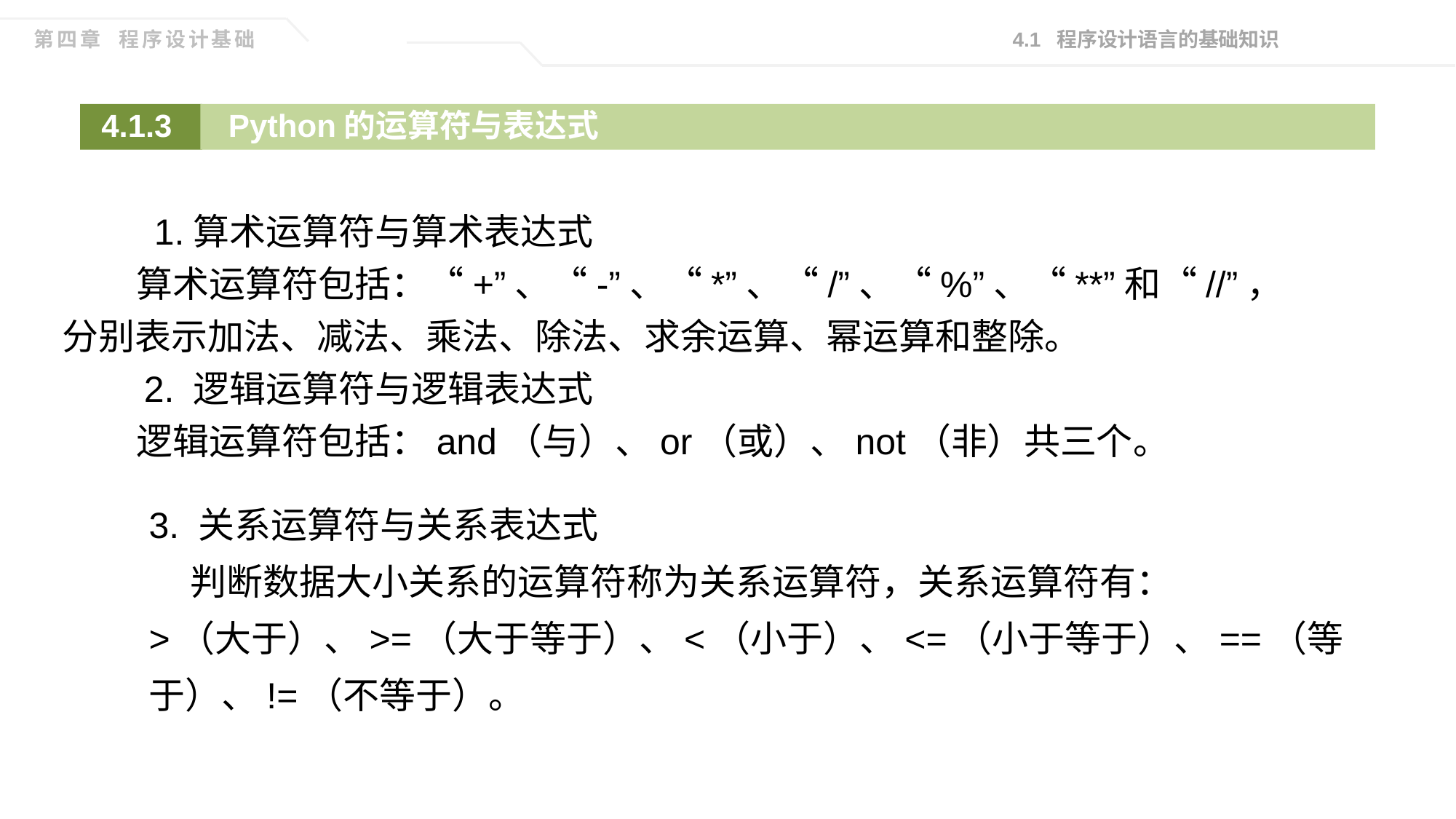

4.1  程序设计语言的基础知识
第四章  程序设计基础
Python的运算符与表达式
4.1.3

         1.算术运算符与算术表达式
        算术运算符包括：“+”、“-”、“*”、“/”、“%”、“**”和“//”，分别表示加法、减法、乘法、除法、求余运算、幂运算和整除。
        2. 逻辑运算符与逻辑表达式
        逻辑运算符包括：and（与）、or（或）、not（非）共三个。
3. 关系运算符与关系表达式
    判断数据大小关系的运算符称为关系运算符，关系运算符有：
>（大于）、>=（大于等于）、<（小于）、<=（小于等于）、==（等于）、!=（不等于）。